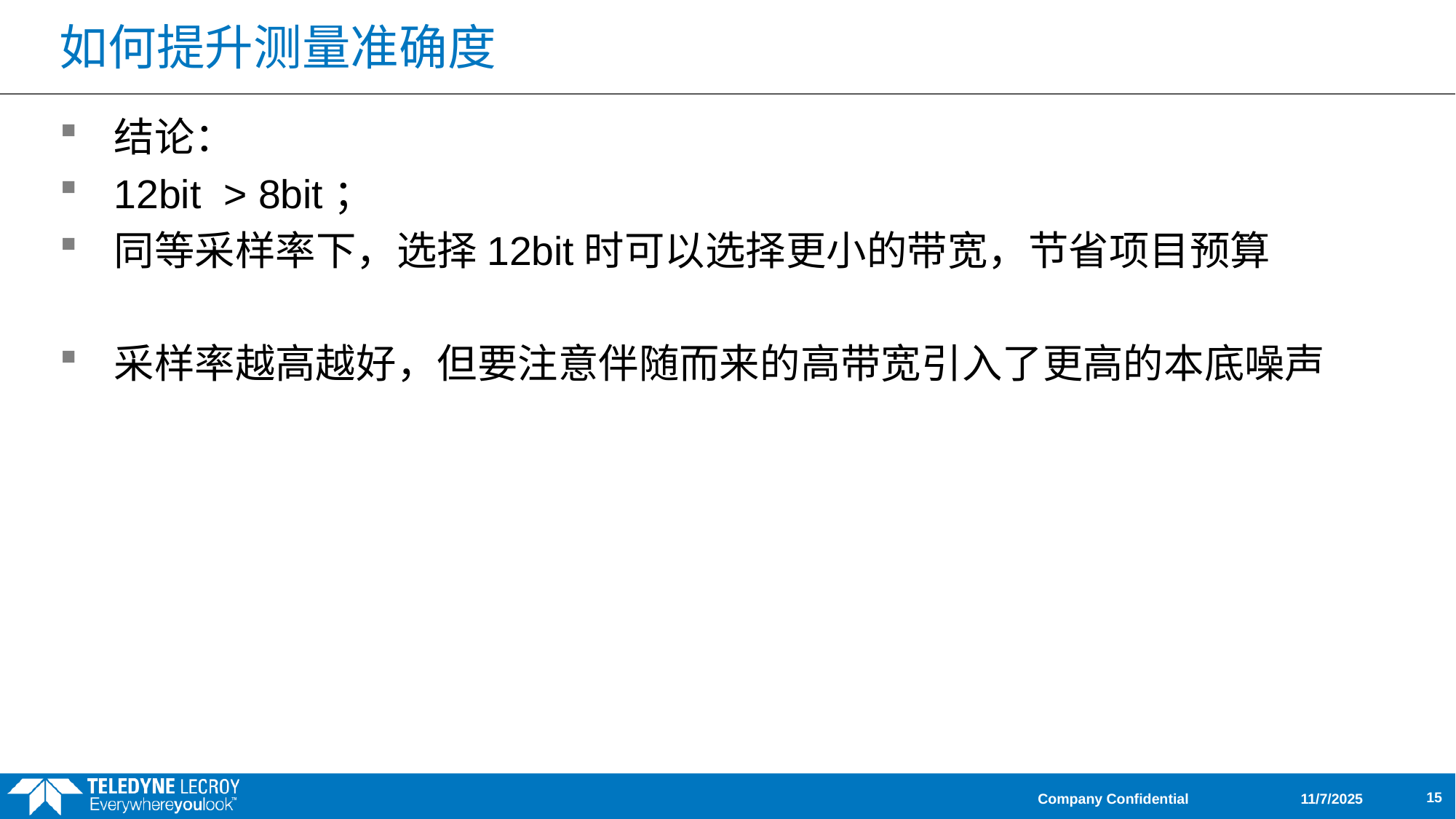

# 如何提升测量准确度
结论：
12bit  > 8bit；
同等采样率下，选择12bit时可以选择更小的带宽，节省项目预算

采样率越高越好，但要注意伴随而来的高带宽引入了更高的本底噪声
11/7/2025
Company Confidential
15